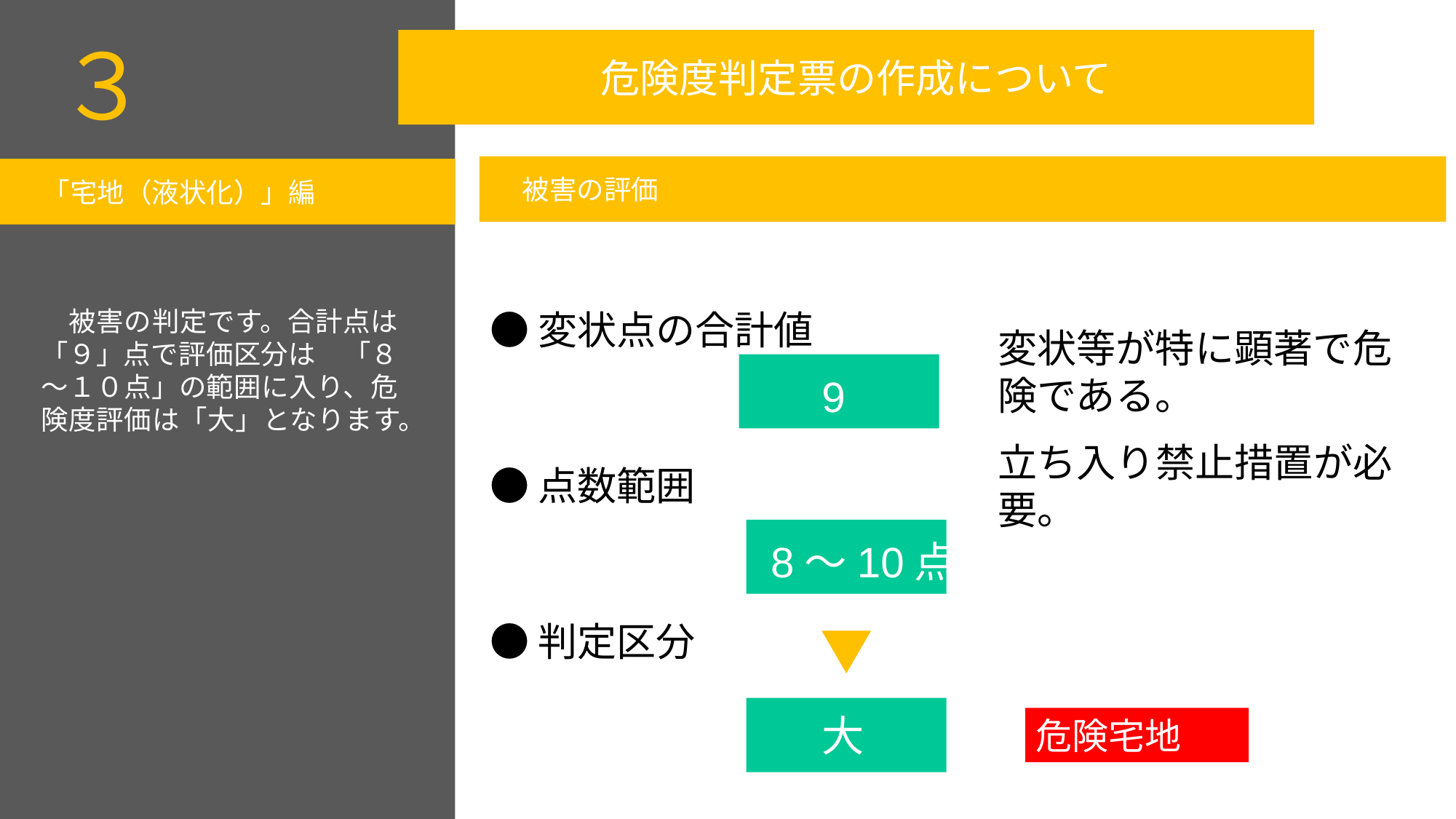

３
危険度判定票の作成について
被害の評価
「宅地（液状化）」編
　被害の判定です。合計点は「９」点で評価区分は　「８～１０点」の範囲に入り、危険度評価は「大」となります。

●変状点の合計値

●点数範囲

●判定区分

変状等が特に顕著で危険である。
立ち入り禁止措置が必要。

9

8～10点

大
危険宅地